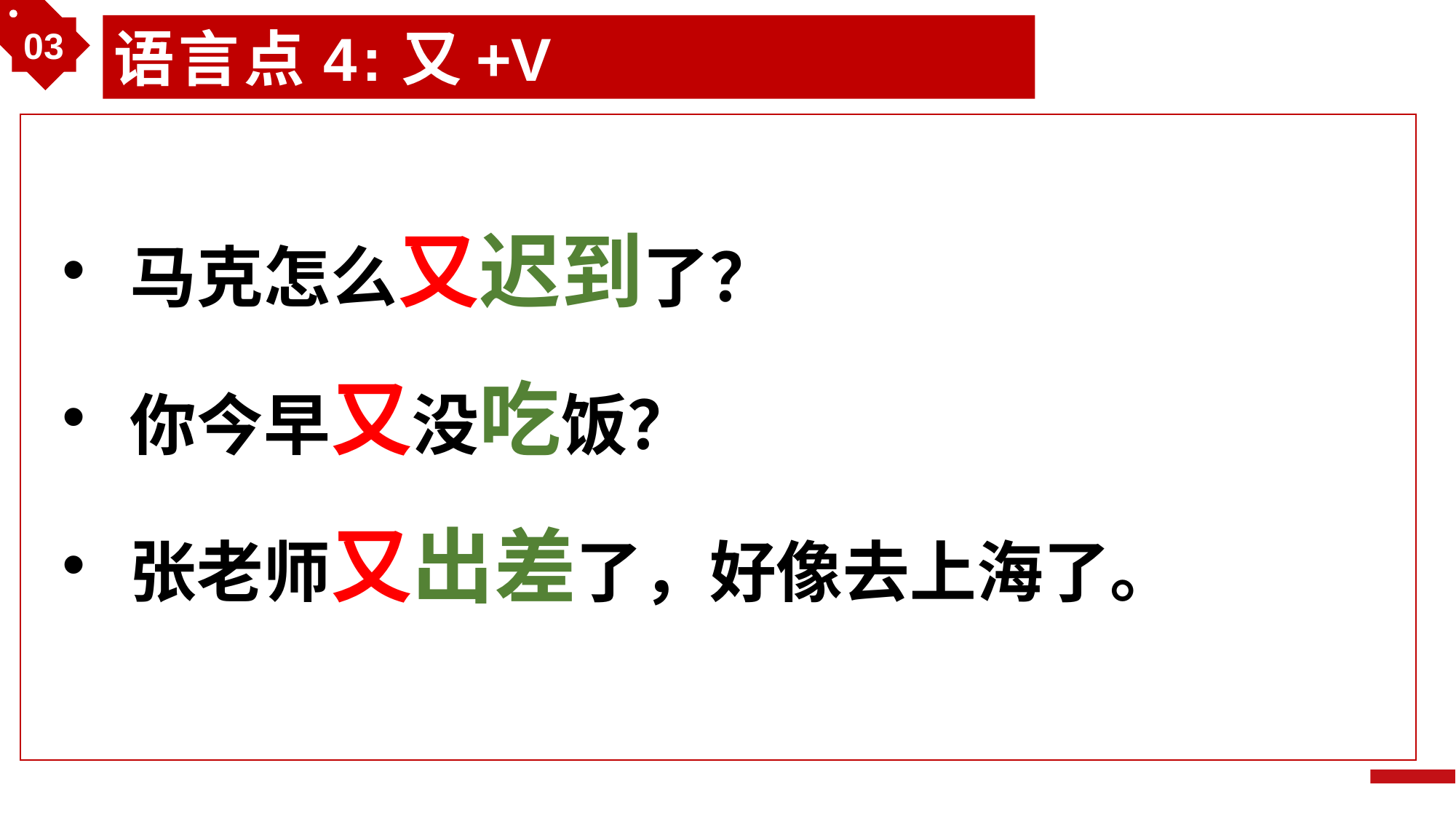

03
语言点4:又+V

马克怎么又迟到了？
你今早又没吃饭？
张老师又出差了，好像去上海了。